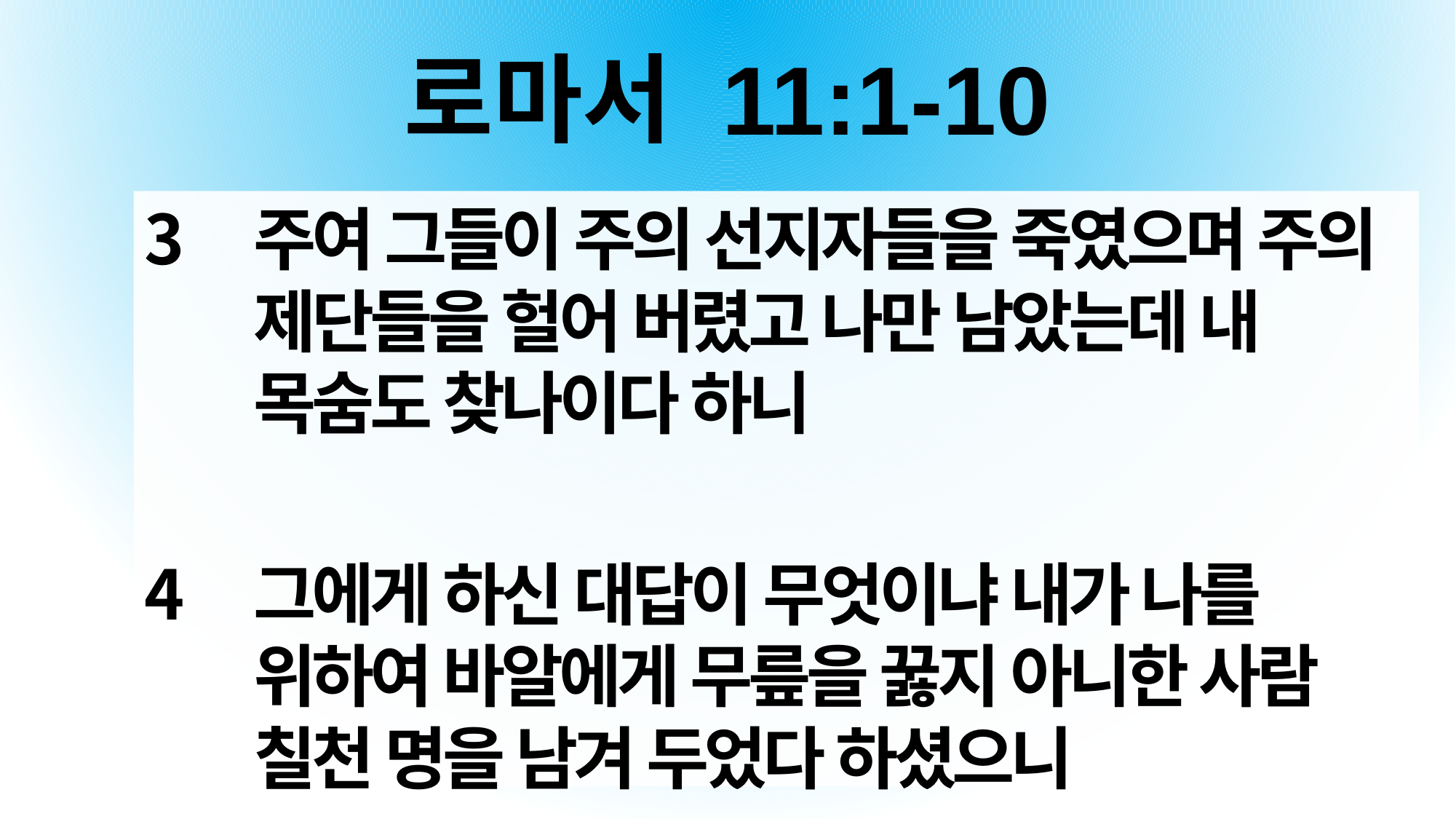

# 로마서 11:1-10
주여 그들이 주의 선지자들을 죽였으며 주의 제단들을 헐어 버렸고 나만 남았는데 내 목숨도 찾나이다 하니

그에게 하신 대답이 무엇이냐 내가 나를 위하여 바알에게 무릎을 꿇지 아니한 사람 칠천 명을 남겨 두었다 하셨으니